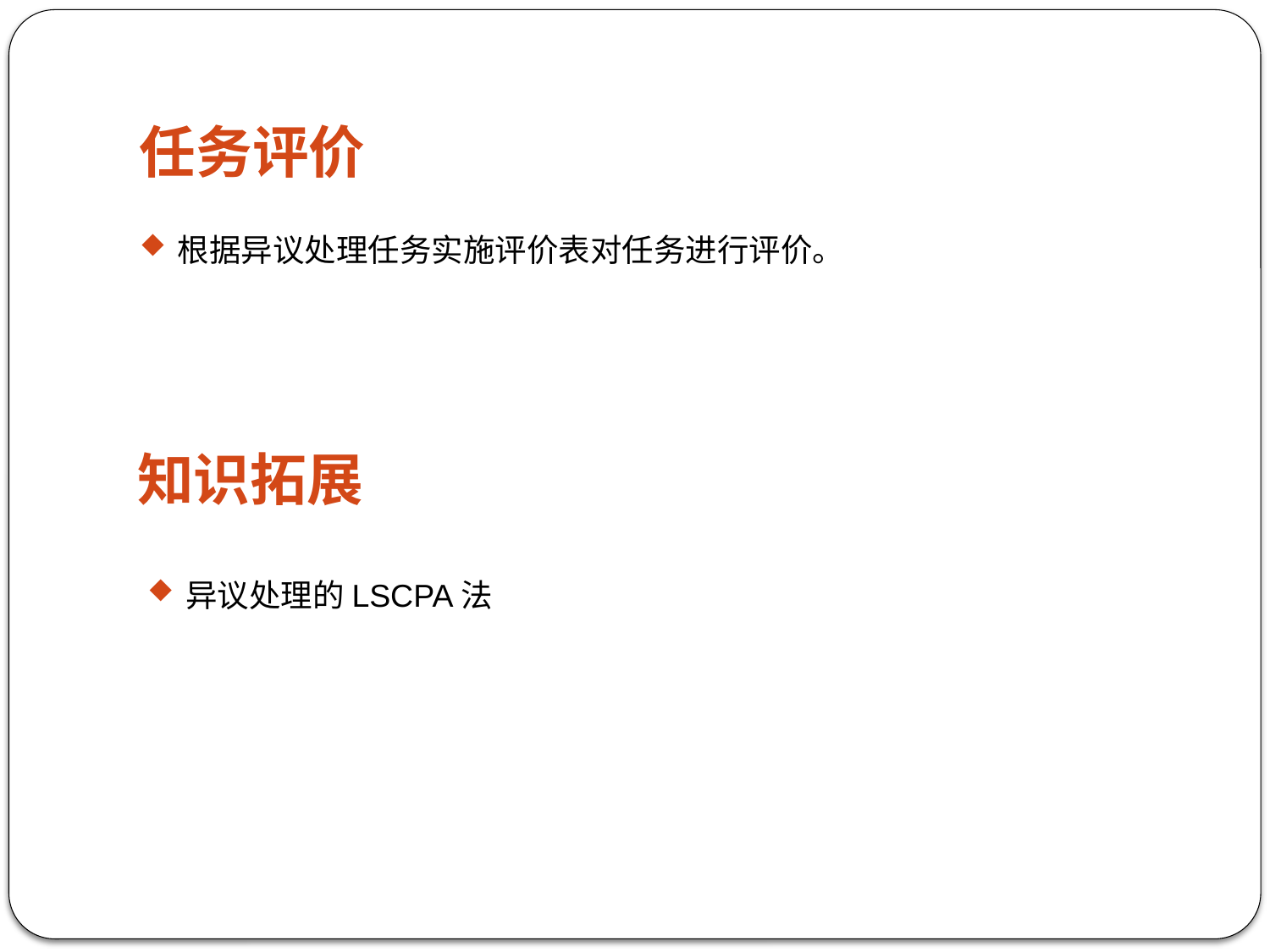

# 任务评价
根据异议处理任务实施评价表对任务进行评价。
知识拓展
异议处理的LSCPA法